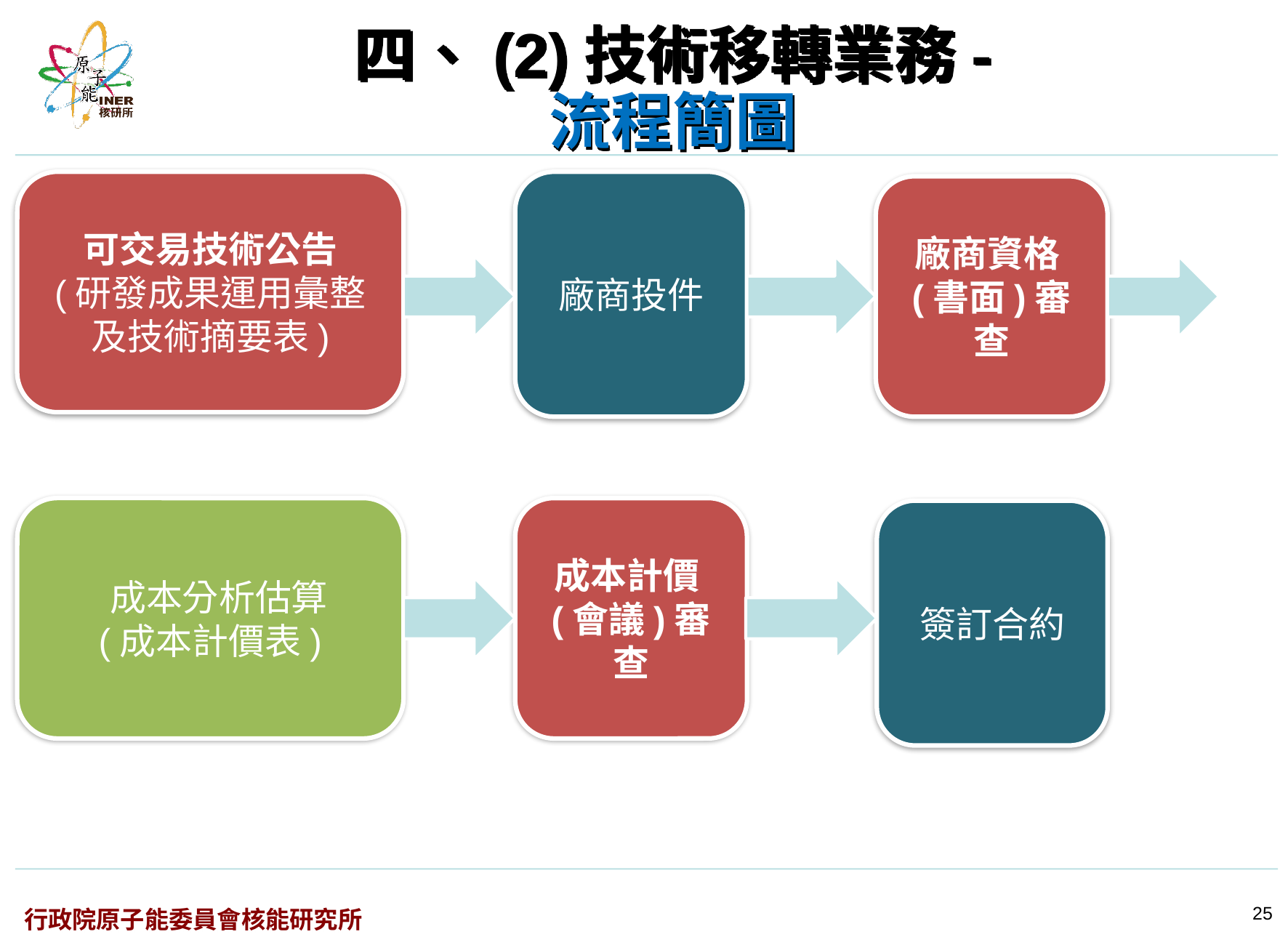

# 四、(2)技術移轉業務- 流程簡圖
可交易技術公告
(研發成果運用彙整
及技術摘要表)
廠商投件
廠商資格(書面)審查

 成本分析估算
(成本計價表)
成本計價(會議)審查
簽訂合約